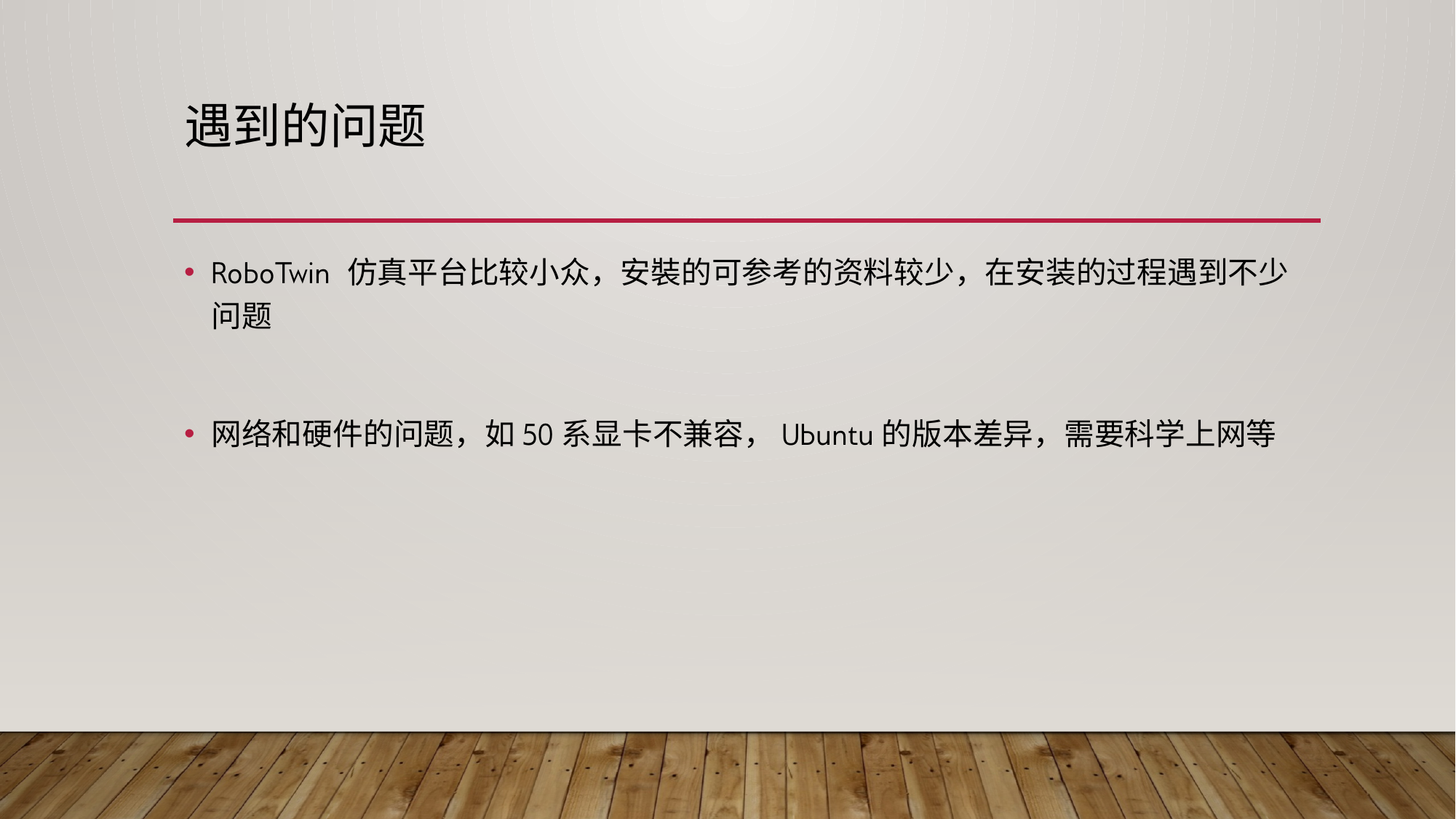

# 遇到的问题
RoboTwin 仿真平台比较小众，安裝的可参考的资料较少，在安装的过程遇到不少问题

网络和硬件的问题，如50系显卡不兼容，Ubuntu的版本差异，需要科学上网等